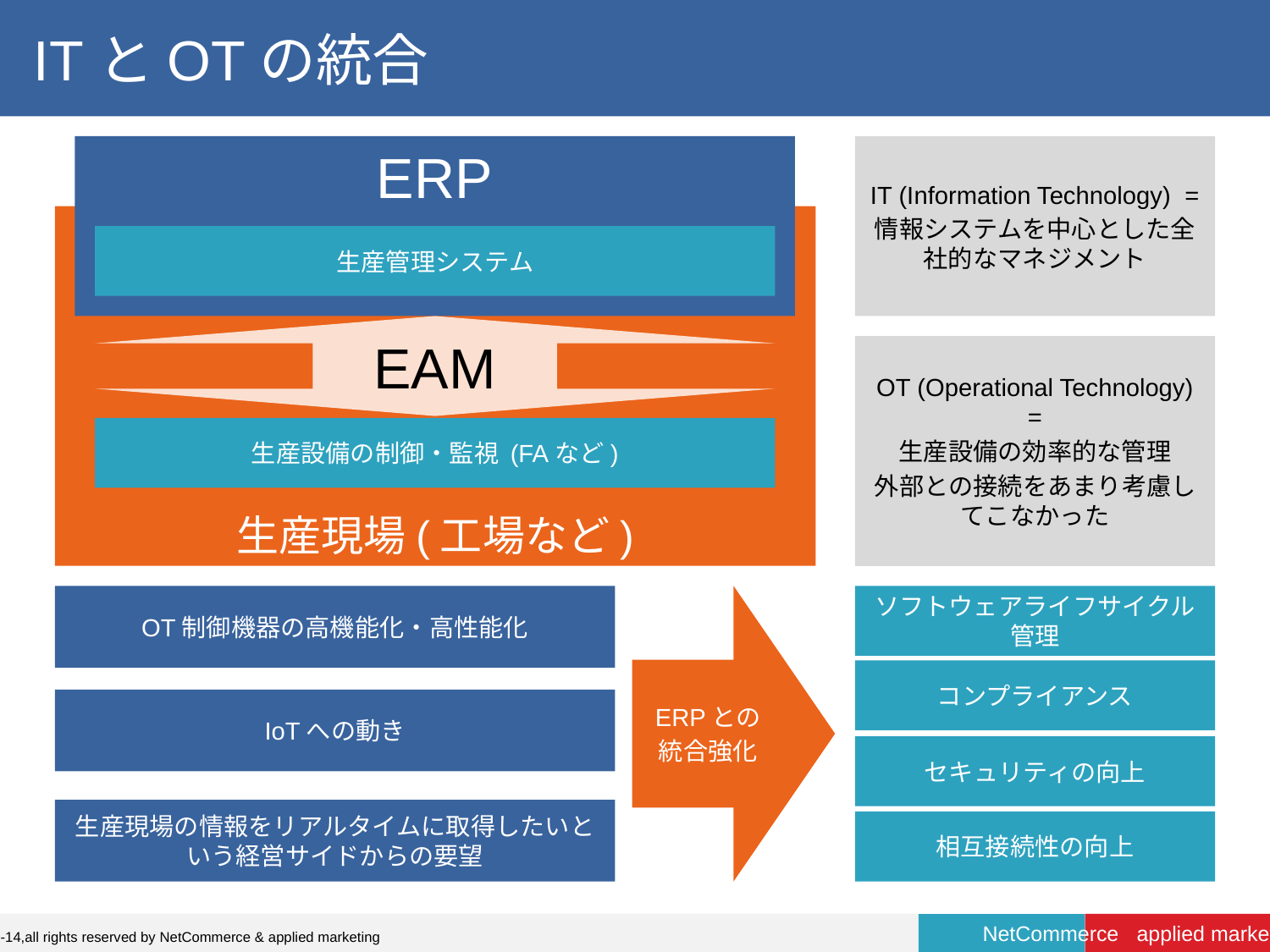

# ITとOTの統合
ERP
生産管理システム
IT (Information Technology)  =
情報システムを中心とした全社的なマネジメント
生産現場(工場など)
生産設備の制御・監視 (FAなど)
EAM
OT (Operational Technology) =
生産設備の効率的な管理
外部との接続をあまり考慮してこなかった
OT制御機器の高機能化・高性能化
ERPとの
統合強化
ソフトウェアライフサイクル管理
コンプライアンス
IoTへの動き
セキュリティの向上
生産現場の情報をリアルタイムに取得したいという経営サイドからの要望
相互接続性の向上